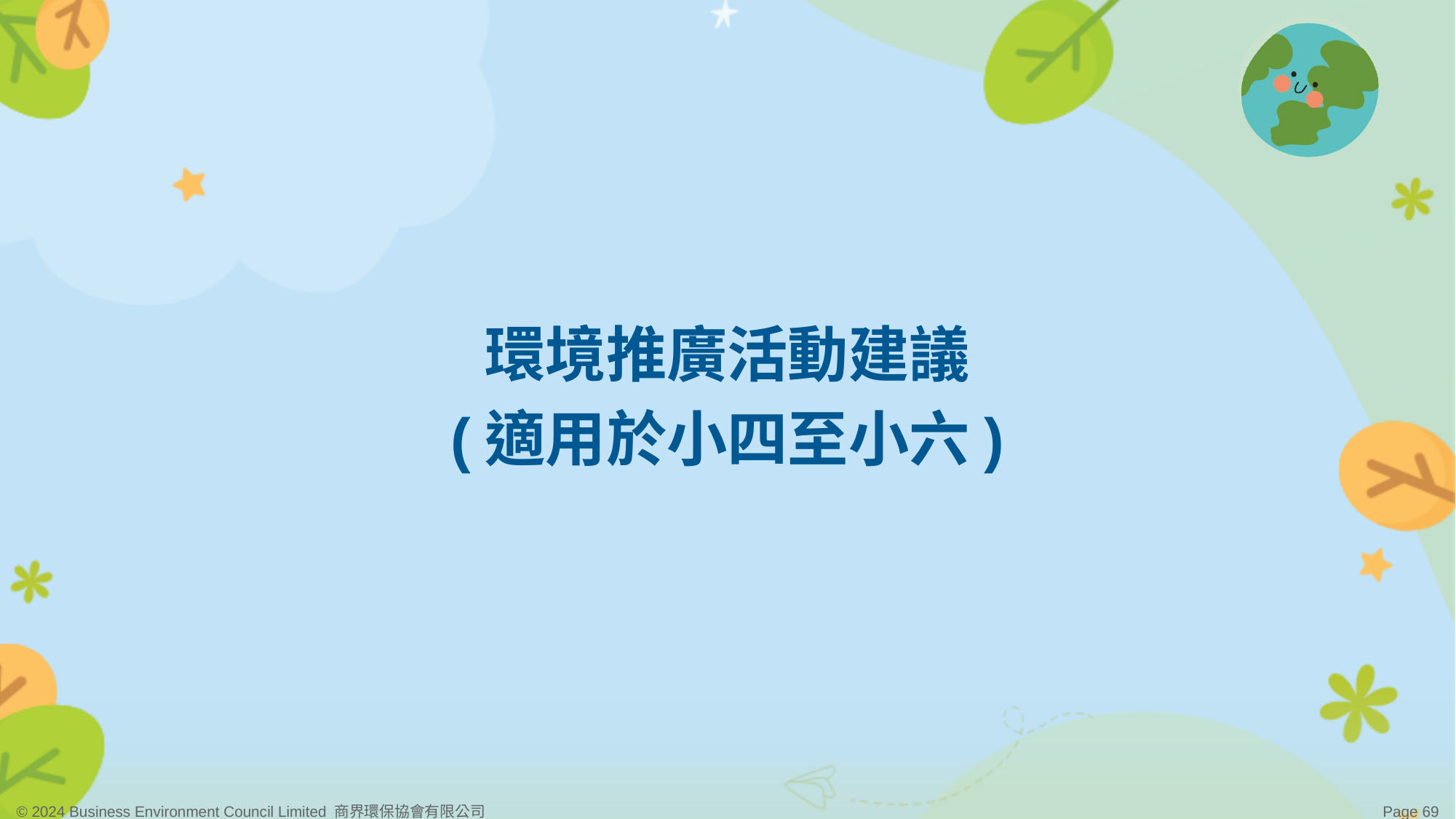

環境推廣活動建議
(適用於小四至小六)
© 2024 Business Environment Council Limited 商界環保協會有限公司
Page 69